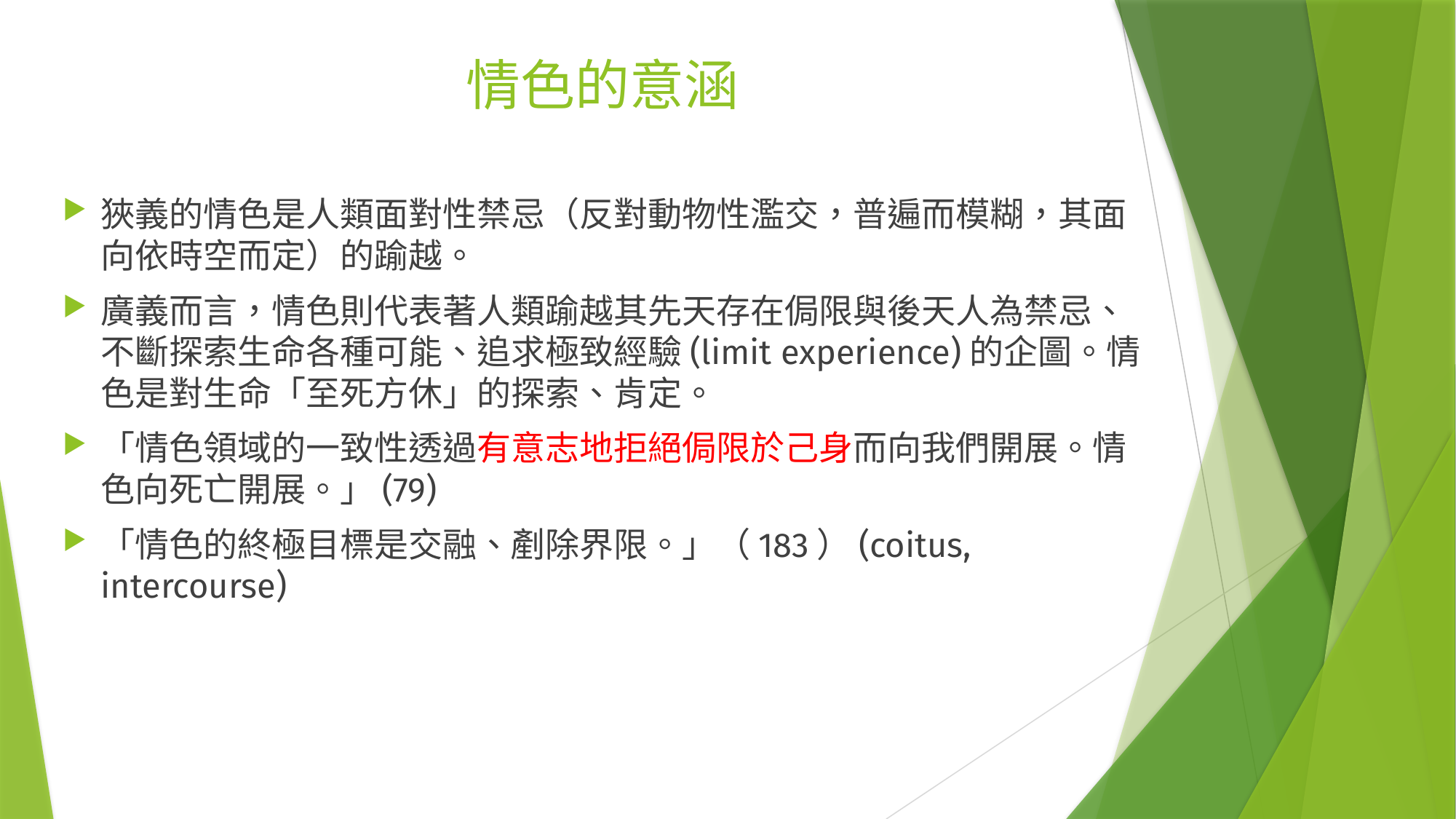

# 情色的意涵
狹義的情色是人類面對性禁忌（反對動物性濫交，普遍而模糊，其面向依時空而定）的踰越。
廣義而言，情色則代表著人類踰越其先天存在侷限與後天人為禁忌、不斷探索生命各種可能、追求極致經驗(limit experience)的企圖。情色是對生命「至死方休」的探索、肯定。
「情色領域的一致性透過有意志地拒絕侷限於己身而向我們開展。情色向死亡開展。」(79)
「情色的終極目標是交融、剷除界限。」（183）(coitus, intercourse)